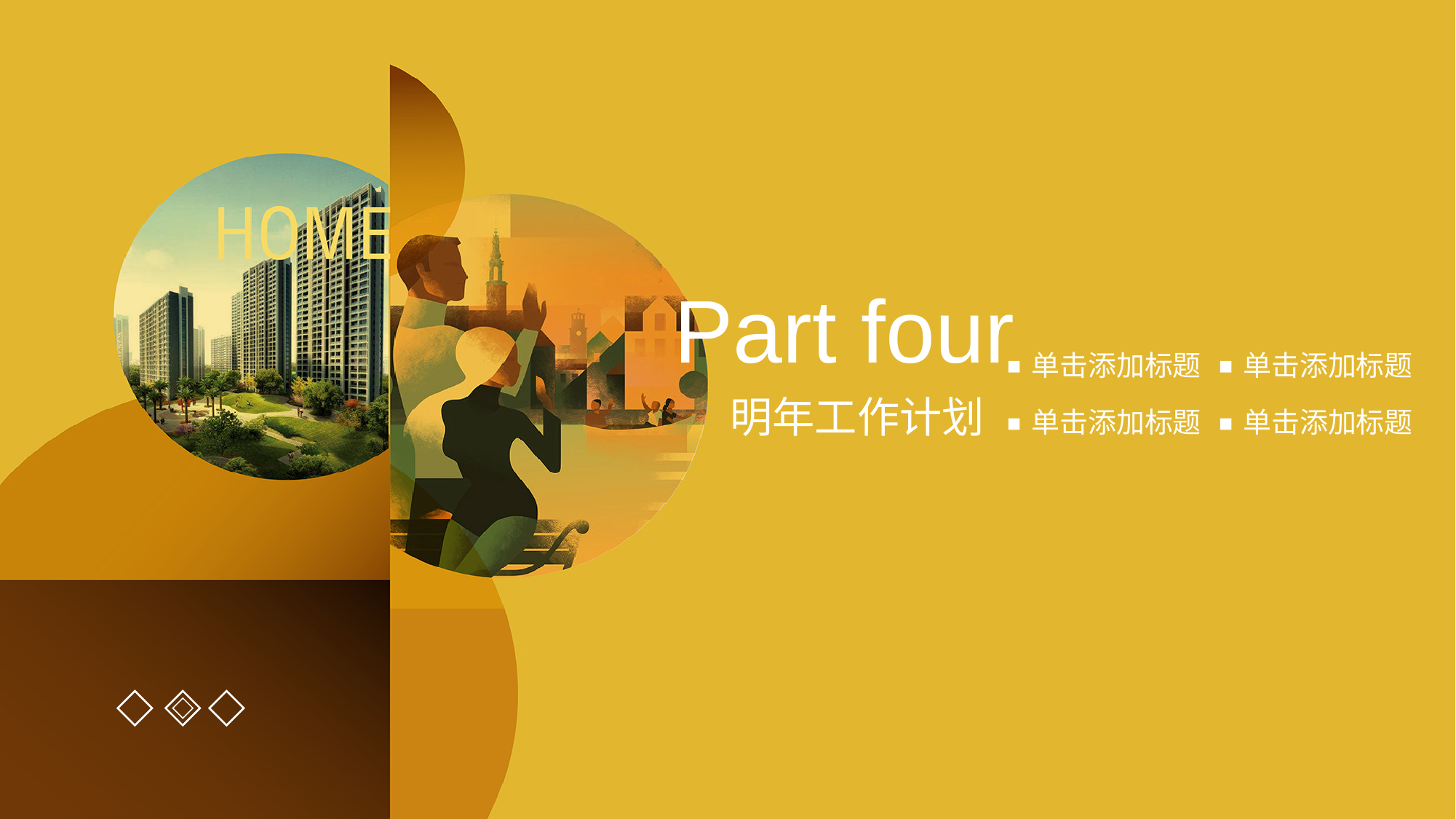

Part four
单击添加标题

单击添加标题

明年工作计划
单击添加标题

单击添加标题